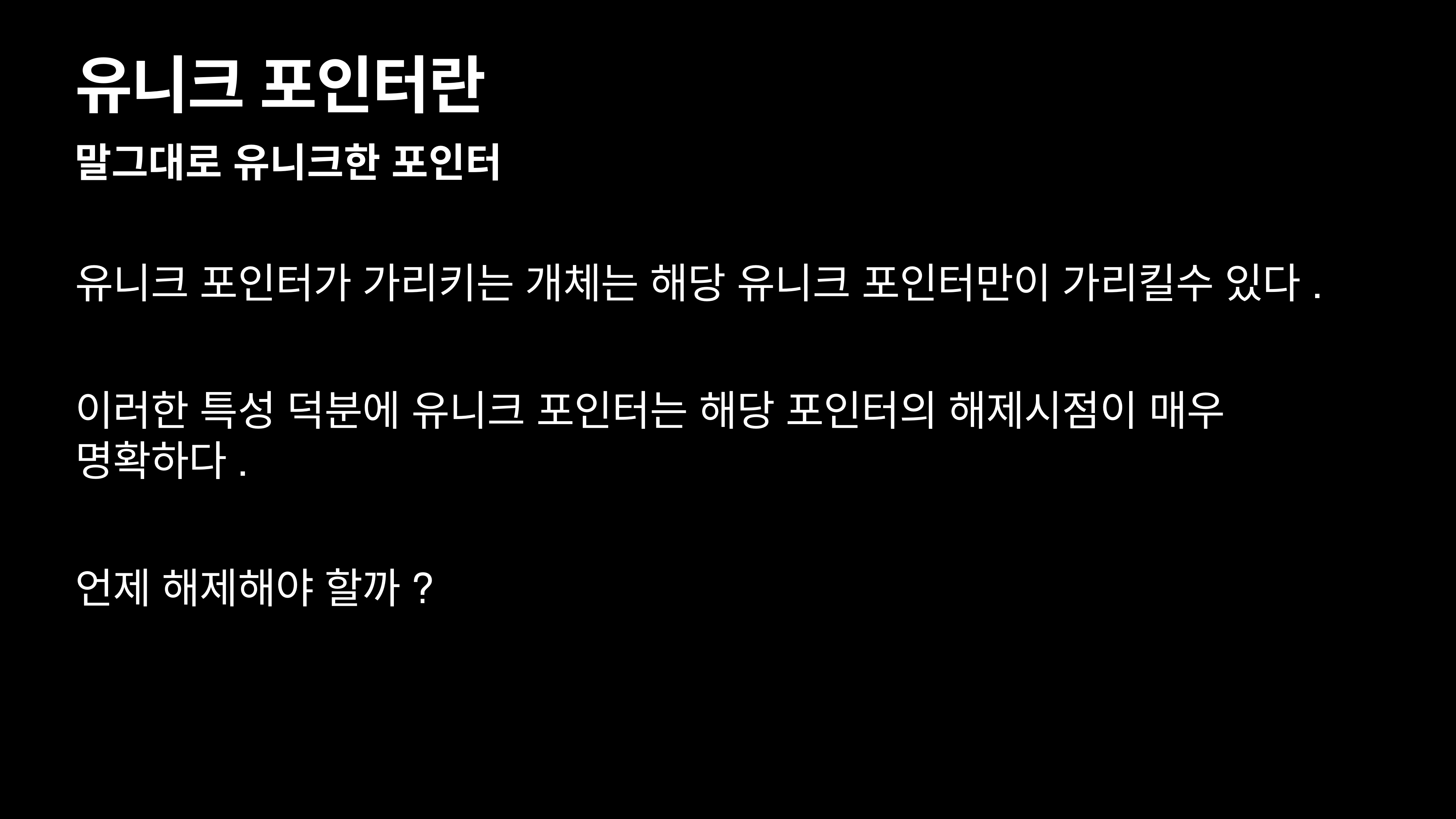

# 유니크 포인터란
말그대로 유니크한 포인터
유니크 포인터가 가리키는 개체는 해당 유니크 포인터만이 가리킬수 있다.

이러한 특성 덕분에 유니크 포인터는 해당 포인터의 해제시점이 매우 명확하다.

언제 해제해야 할까?